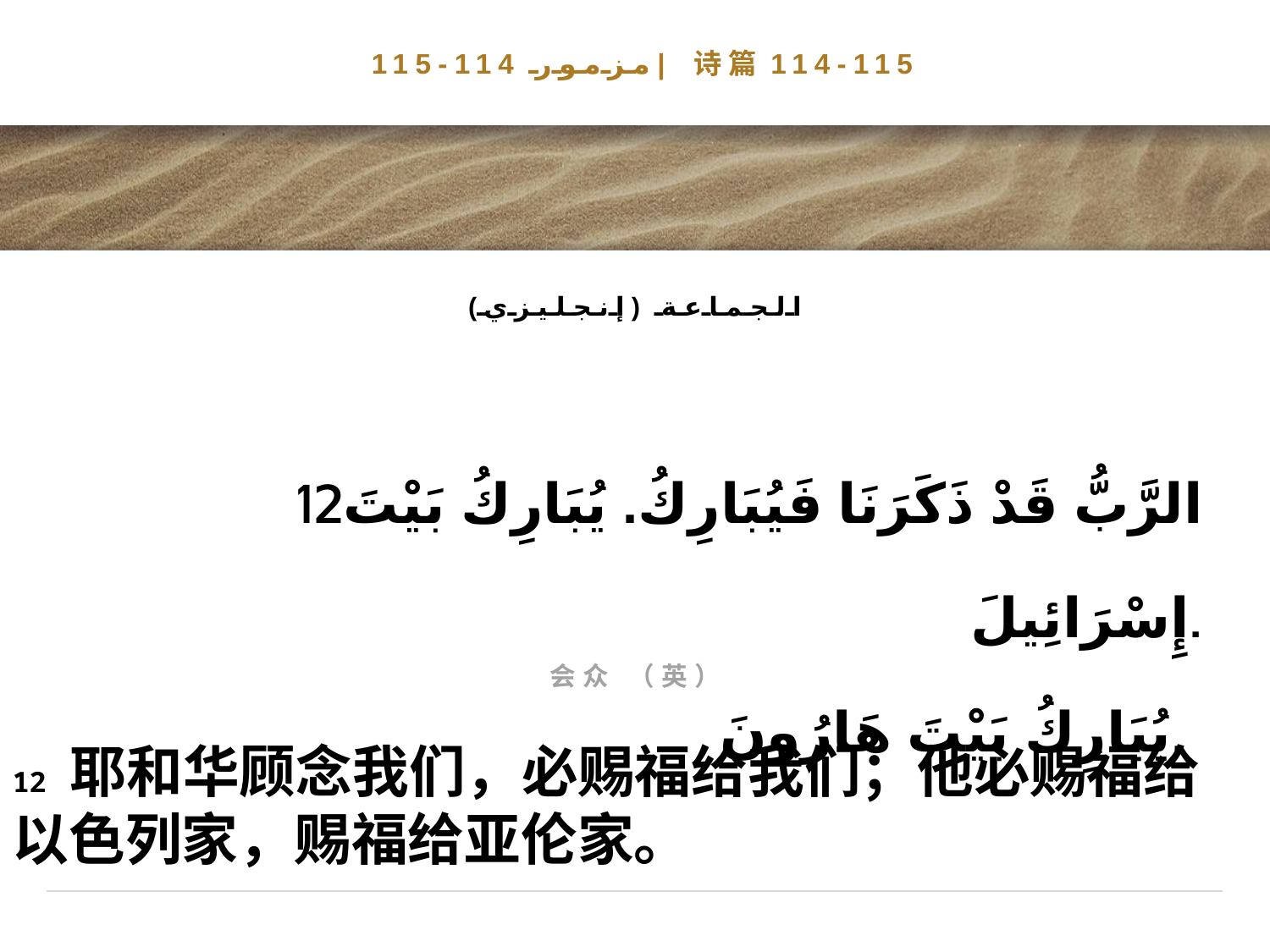

# مزمور 114-115| 诗篇114-115
الجماعة (إنجليزي)
12الرَّبُّ قَدْ ذَكَرَنَا فَيُبَارِكُ. يُبَارِكُ بَيْتَ إِسْرَائِيلَ.
 يُبَارِكُ بَيْتَ هَارُونَ.
会众 （英）
12 耶和华顾念我们，必赐福给我们；他必赐福给以色列家，赐福给亚伦家。